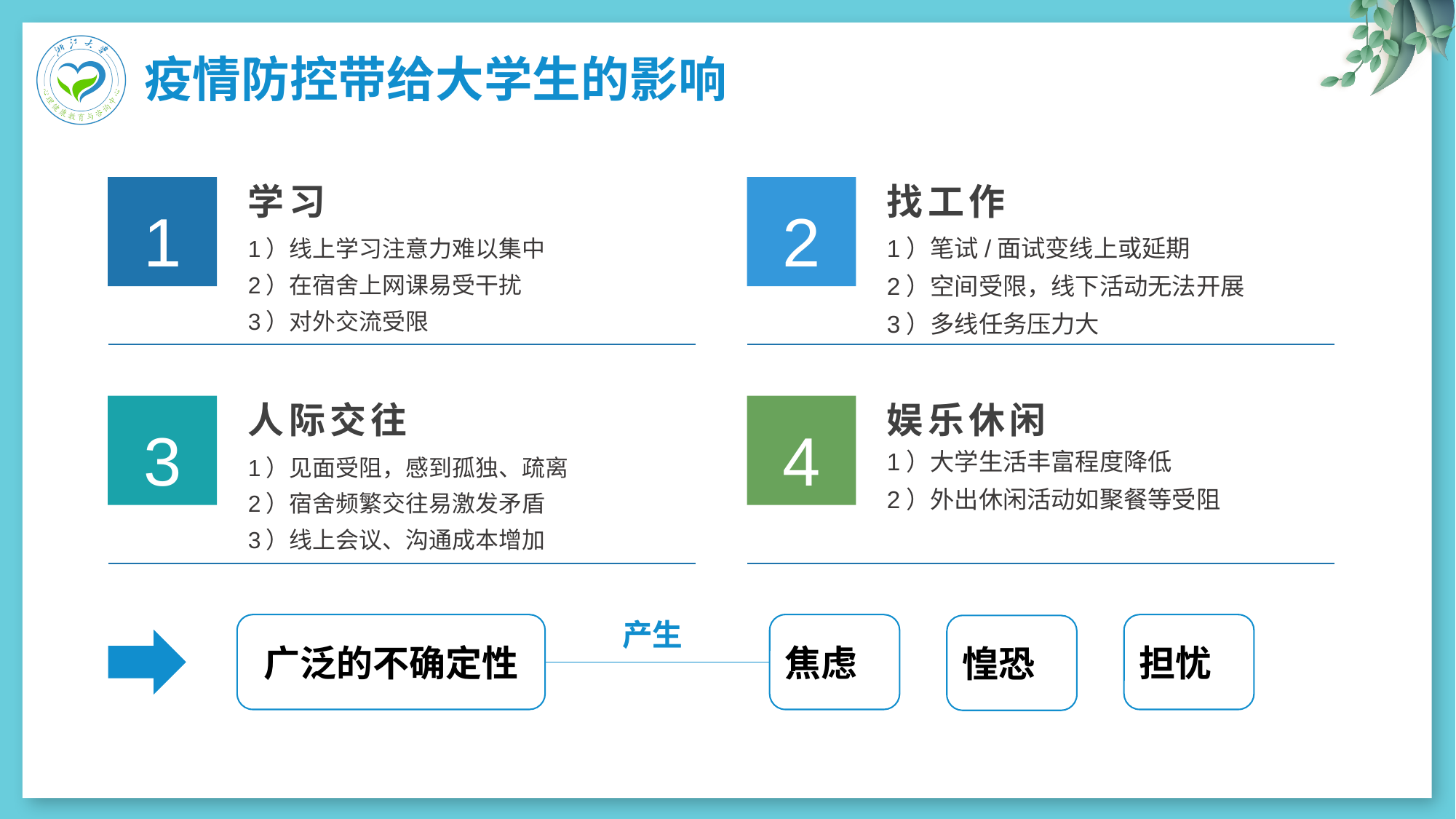

疫情防控带给大学生的影响
学习
找工作
2
1
1）笔试/面试变线上或延期
2）空间受限，线下活动无法开展
3）多线任务压力大
1）线上学习注意力难以集中
2）在宿舍上网课易受干扰
3）对外交流受限
娱乐休闲
人际交往
4
3
1）大学生活丰富程度降低
2）外出休闲活动如聚餐等受阻
1）见面受阻，感到孤独、疏离
2）宿舍频繁交往易激发矛盾
3）线上会议、沟通成本增加
产生
广泛的不确定性
焦虑
担忧
惶恐